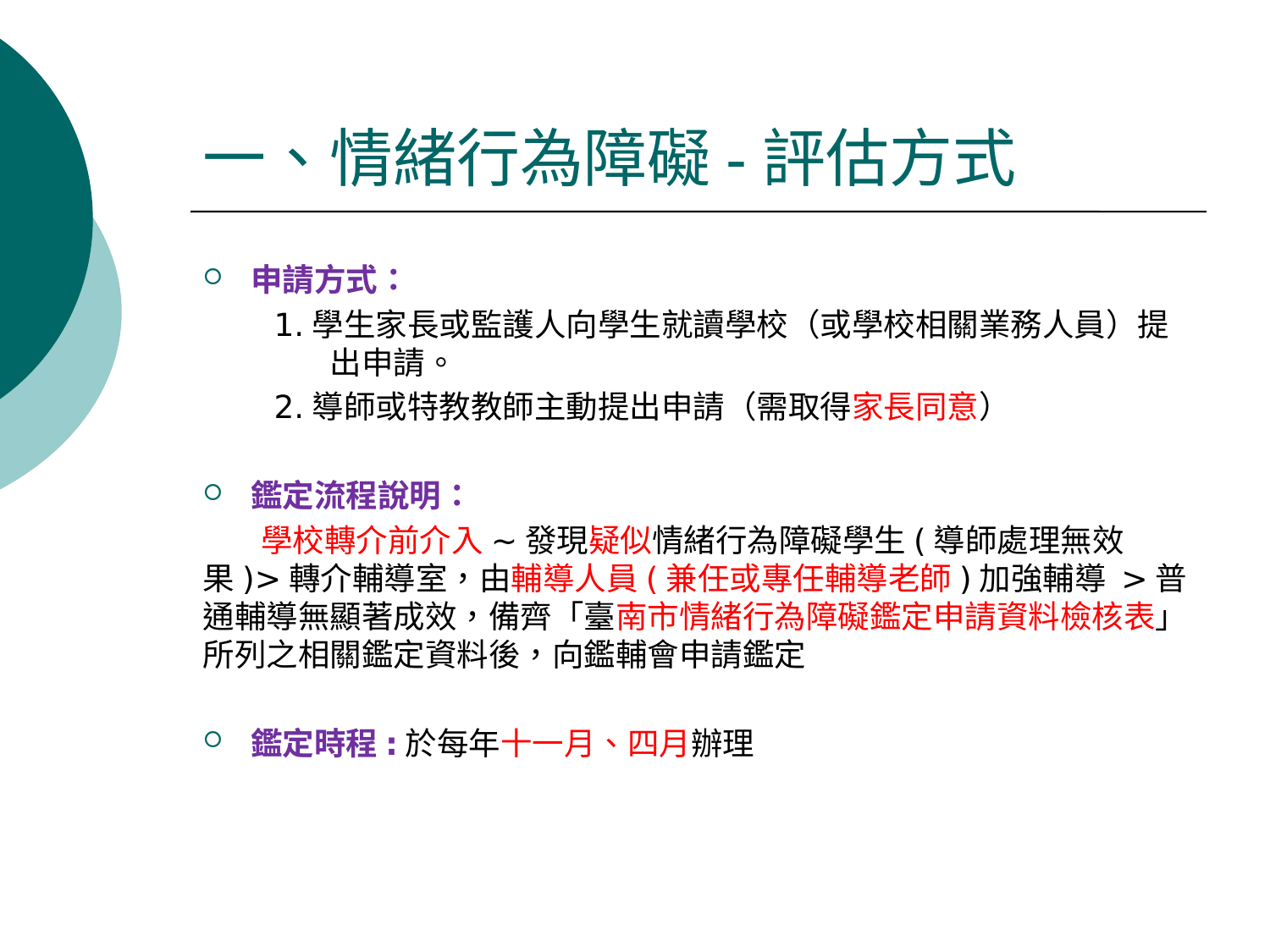

# 一、情緒行為障礙-評估方式
申請方式：
       1.學生家長或監護人向學生就讀學校（或學校相關業務人員）提      	出申請。
       2.導師或特教教師主動提出申請（需取得家長同意）

鑑定流程說明：
       學校轉介前介入~發現疑似情緒行為障礙學生(導師處理無效果)>轉介輔導室，由輔導人員(兼任或專任輔導老師)加強輔導 >普通輔導無顯著成效，備齊「臺南市情緒行為障礙鑑定申請資料檢核表」所列之相關鑑定資料後，向鑑輔會申請鑑定

鑑定時程:於每年十一月、四月辦理